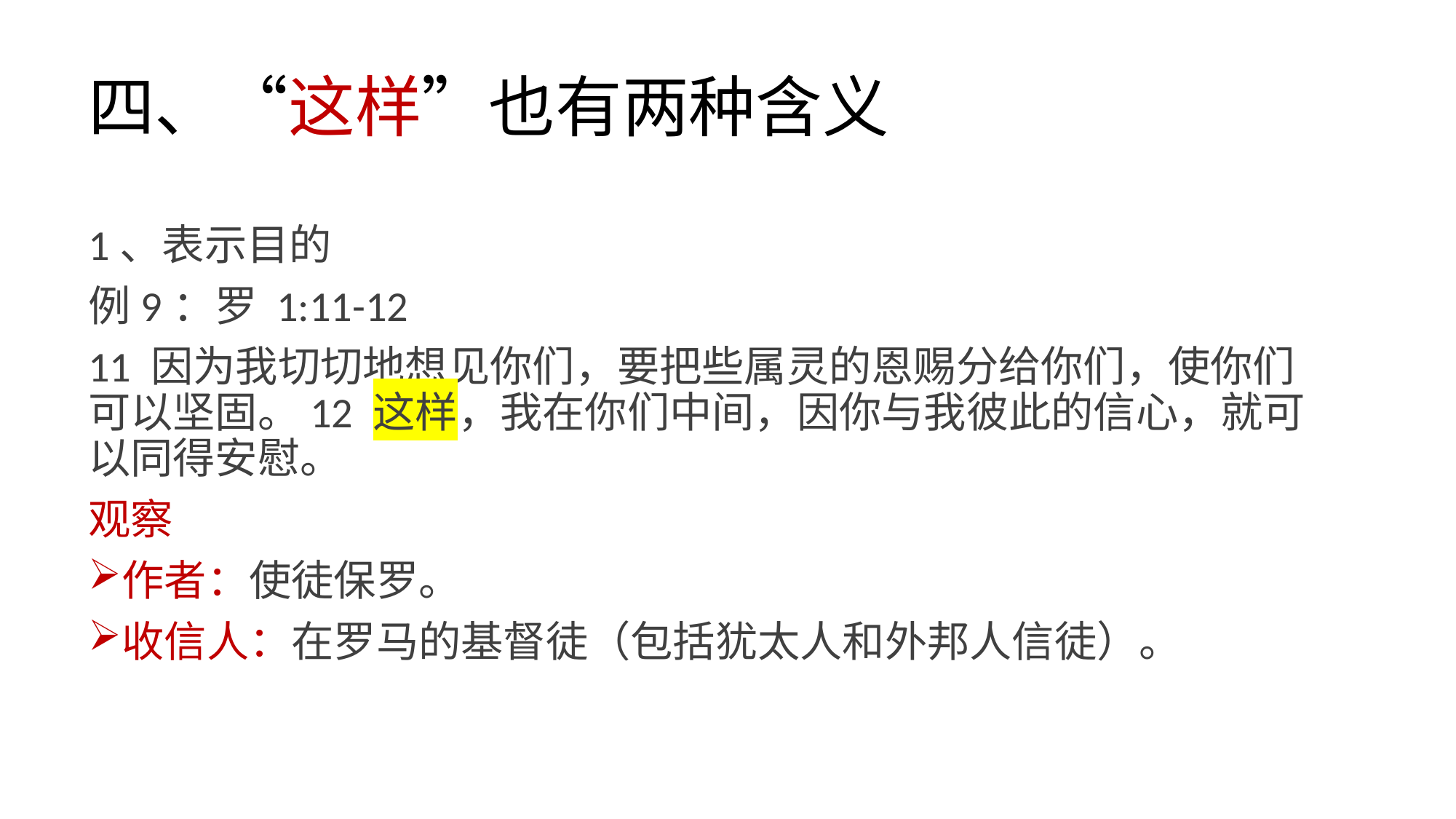

# 四、“这样”也有两种含义
1、表示目的
例9：罗 1:11-12
11 因为我切切地想见你们，要把些属灵的恩赐分给你们，使你们可以坚固。12 这样，我在你们中间，因你与我彼此的信心，就可以同得安慰。
观察
作者：使徒保罗。
收信人：在罗马的基督徒（包括犹太人和外邦人信徒）。